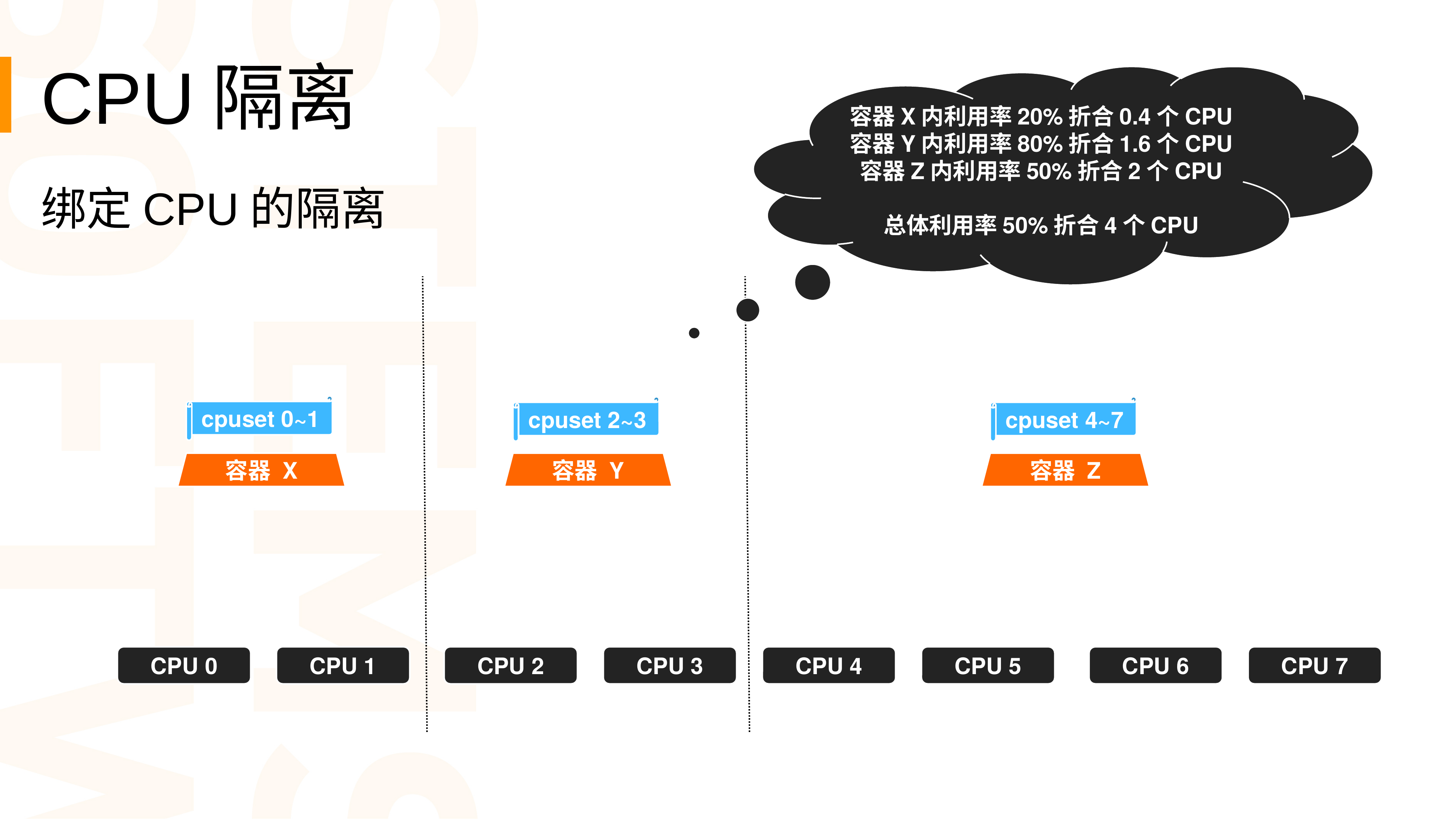

CPU隔离

容器X内利用率20%折合0.4个CPU
容器Y内利用率80%折合1.6个CPU
容器Z内利用率50%折合2个CPU

总体利用率50%折合4个CPU
绑定CPU的隔离

cpuset 0~1
cpuset 2~3
cpuset 4~7
容器 X
容器 Y
容器 Z
CPU 0
CPU 1
CPU 2
CPU 3
CPU 4
CPU 5
CPU 6
CPU 7